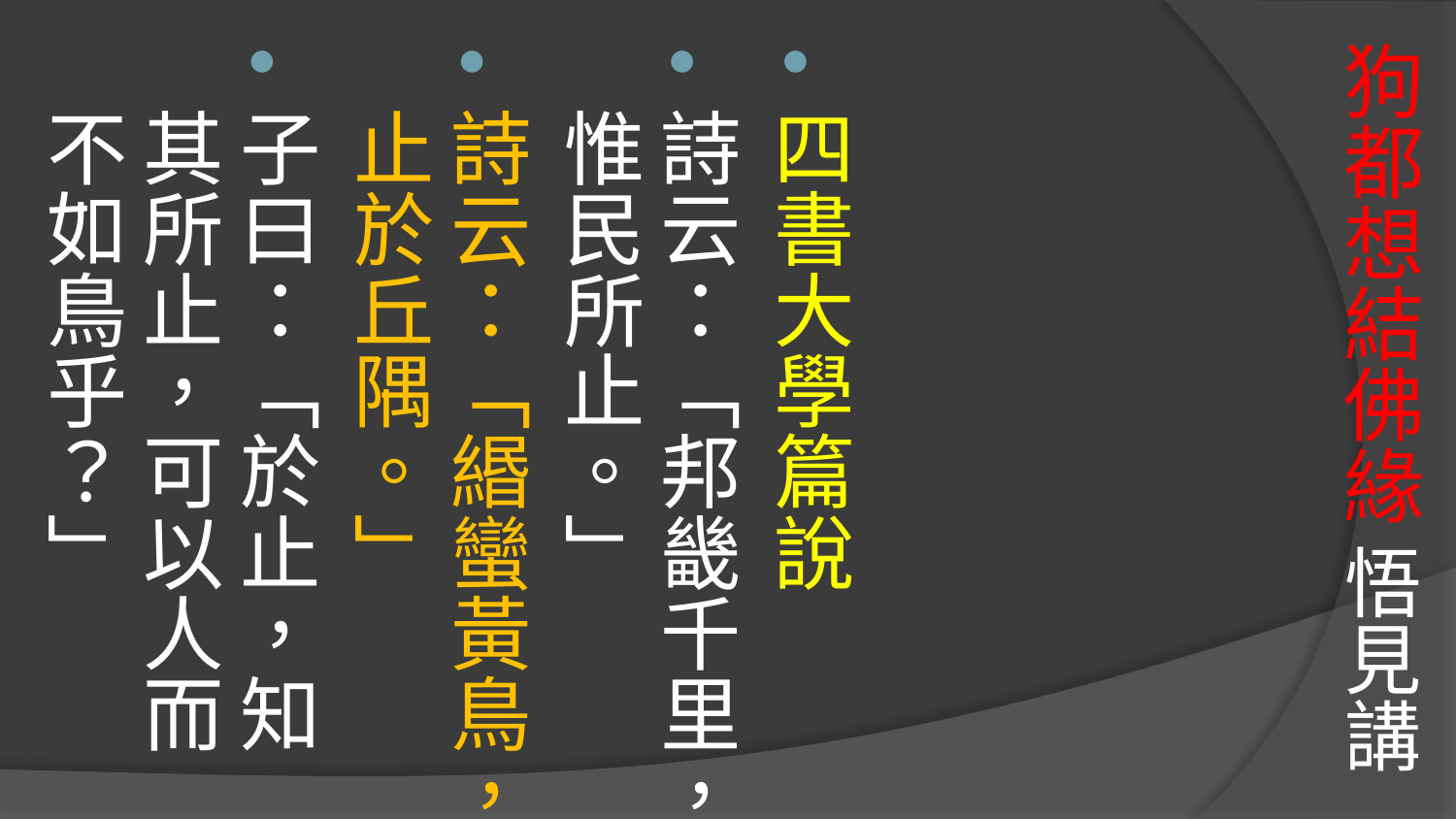

# 狗都想結佛緣 悟見講
四書大學篇說
詩云：「邦畿千里，惟民所止。」
詩云：「緡蠻黃鳥，止於丘隅。」
子曰：「於止，知其所止，可以人而不如鳥乎？」